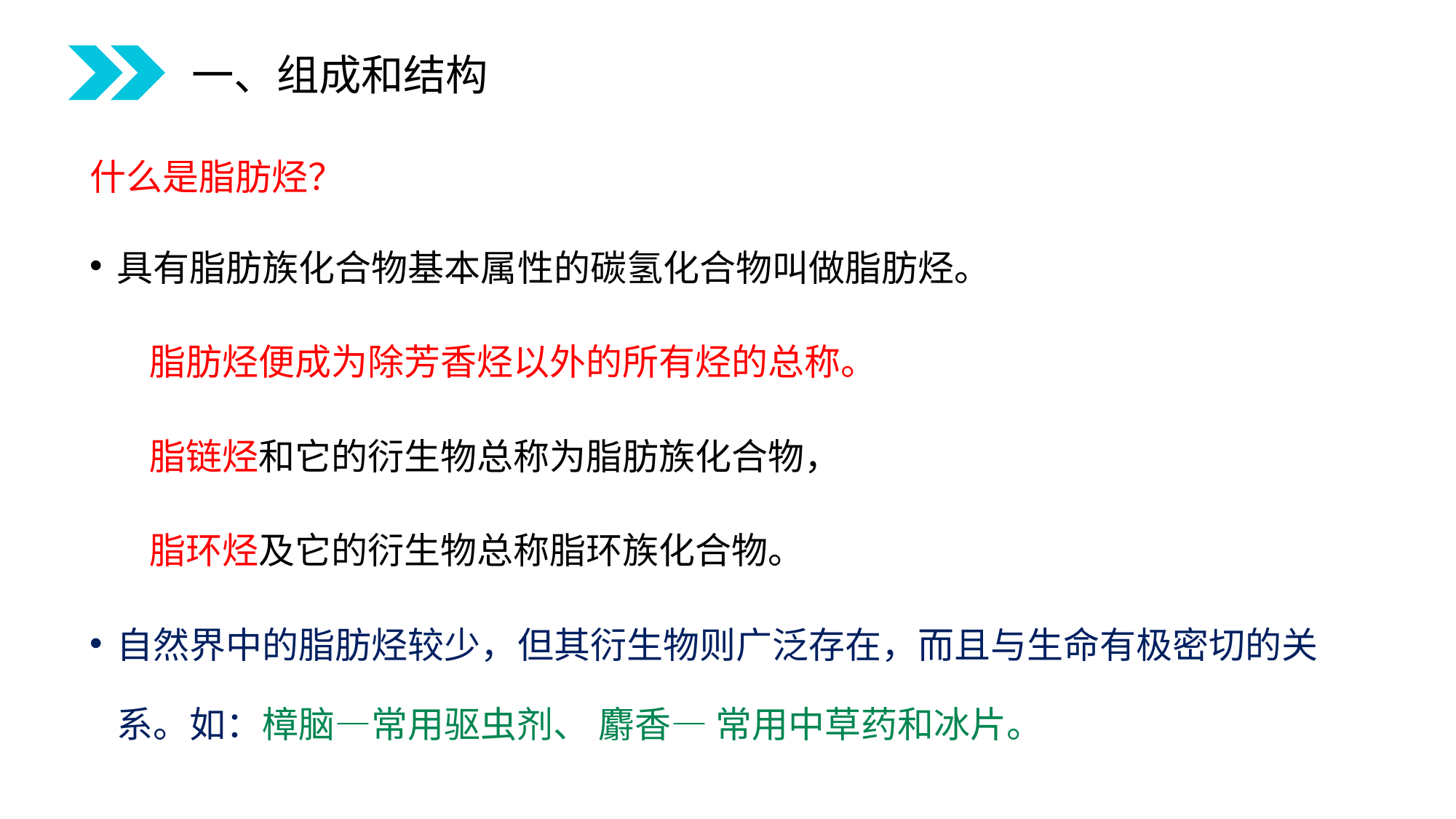

一、组成和结构
什么是脂肪烃？
具有脂肪族化合物基本属性的碳氢化合物叫做脂肪烃。
      脂肪烃便成为除芳香烃以外的所有烃的总称。
      脂链烃和它的衍生物总称为脂肪族化合物，
      脂环烃及它的衍生物总称脂环族化合物。
自然界中的脂肪烃较少，但其衍生物则广泛存在，而且与生命有极密切的关系。如：樟脑—常用驱虫剂、 麝香— 常用中草药和冰片。